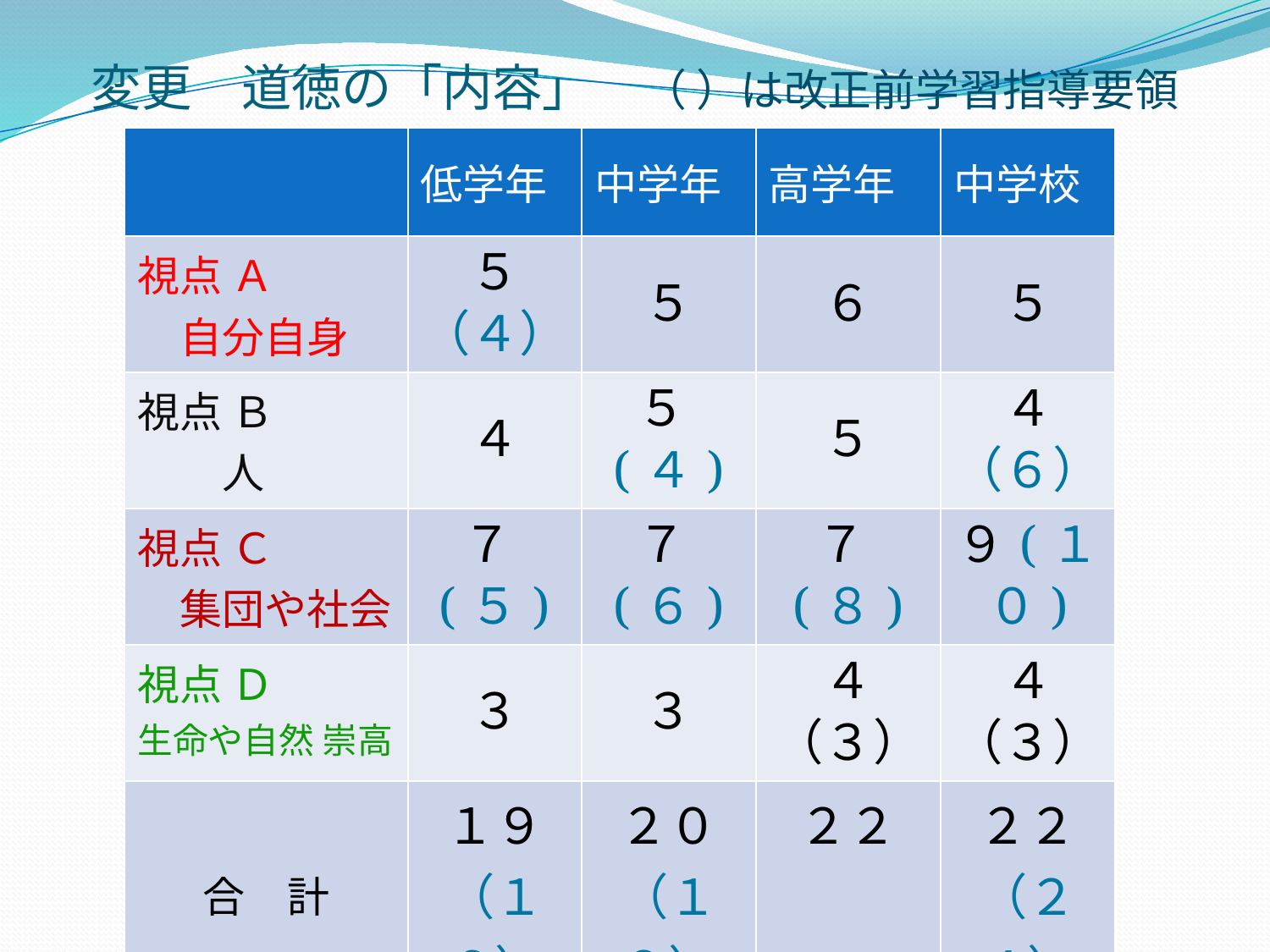

# 変更　道徳の「内容」　（ ）は改正前学習指導要領
|  | 低学年 | 中学年 | 高学年 | 中学校 |
| --- | --- | --- | --- | --- |
| 視点 Ａ 　自分自身 | ５（４） | ５ | ６ | ５ |
| 視点 Ｂ 　　人 | ４ | ５(４) | ５ | ４（６） |
| 視点 Ｃ 　集団や社会 | ７(５) | ７(６) | ７(８) | ９(１０) |
| 視点 Ｄ　 生命や自然 崇高 | ３ | ３ | ４（３） | ４（３） |
| 合　計 | １９ （１６） | ２０ （１８） | ２２ | ２２ （２４） |